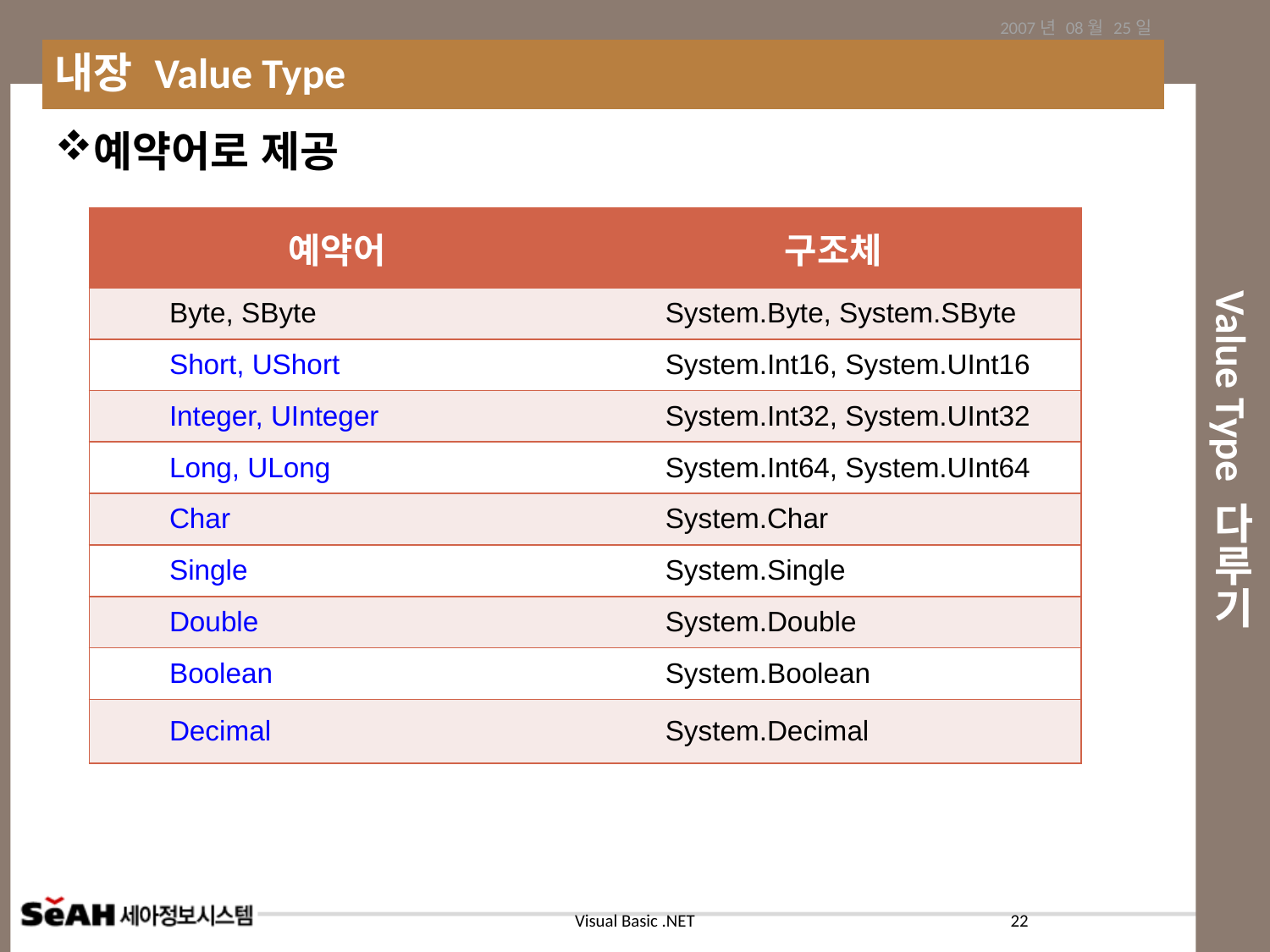

2007년 08월 25일
내장 Value Type
# Value Type 다루기
예약어로 제공

| 예약어 | 구조체 |
| --- | --- |
| Byte, SByte | System.Byte, System.SByte |
| Short, UShort | System.Int16, System.UInt16 |
| Integer, UInteger | System.Int32, System.UInt32 |
| Long, ULong | System.Int64, System.UInt64 |
| Char | System.Char |
| Single | System.Single |
| Double | System.Double |
| Boolean | System.Boolean |
| Decimal | System.Decimal |
22
Visual Basic .NET